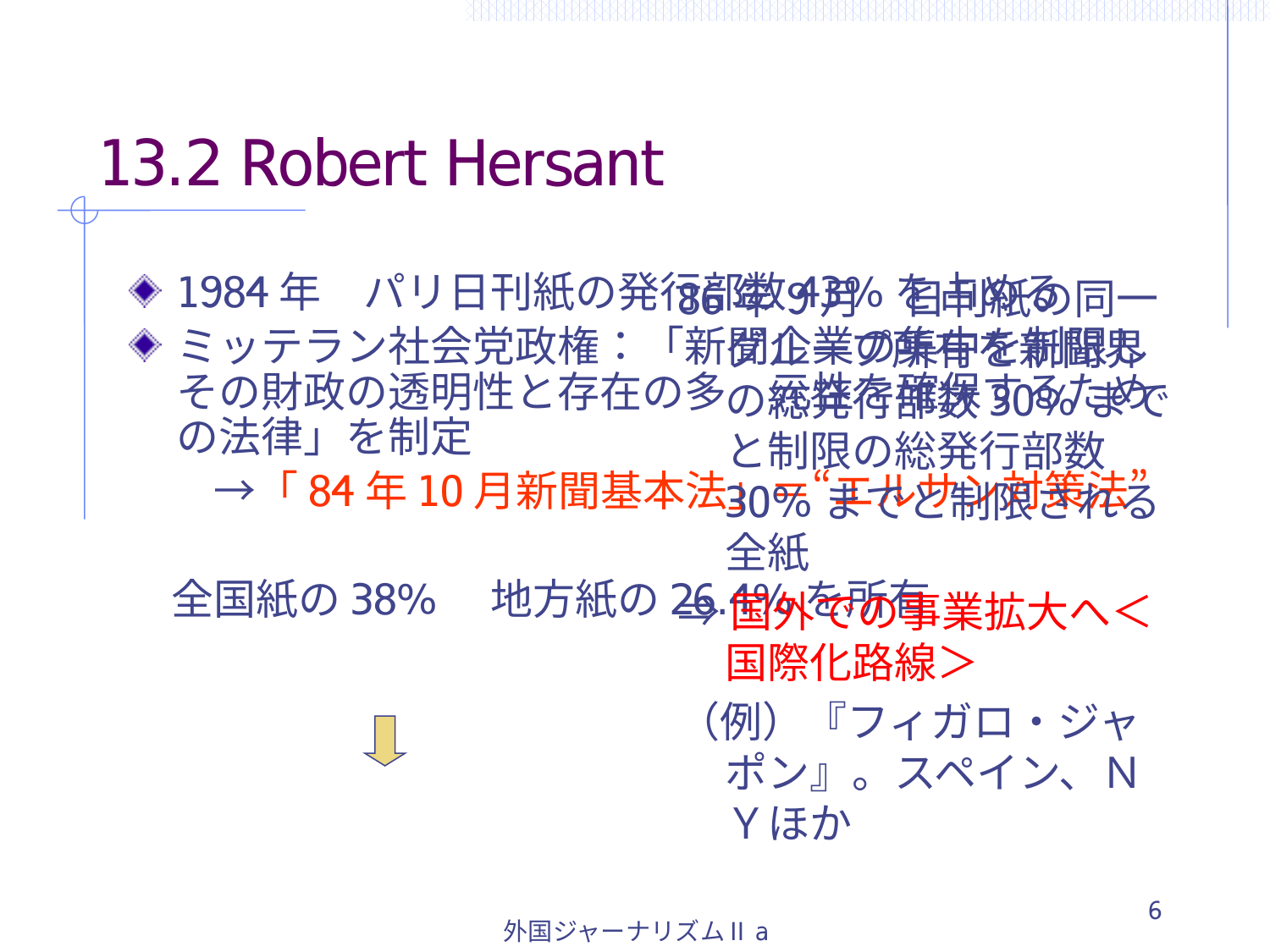

# 13.2 Robert Hersant
1984年　パリ日刊紙の発行部数43%を占める
ミッテラン社会党政権：「新聞企業の集中を制限しその財政の透明性と存在の多　元性を確保するための法律」を制定
　　→「84年10月新聞基本法」＝“エルサン対策法”

　全国紙の38%　地方紙の26.4%を所有
86年9月　日刊紙の同一グループ所有を新聞界の総発行部数30%までと制限の総発行部数30%までと制限される全紙
⇒国外での事業拡大へ＜国際化路線＞
（例）『フィガロ・ジャポン』。スペイン、ＮＹほか

6
外国ジャーナリズムⅡa